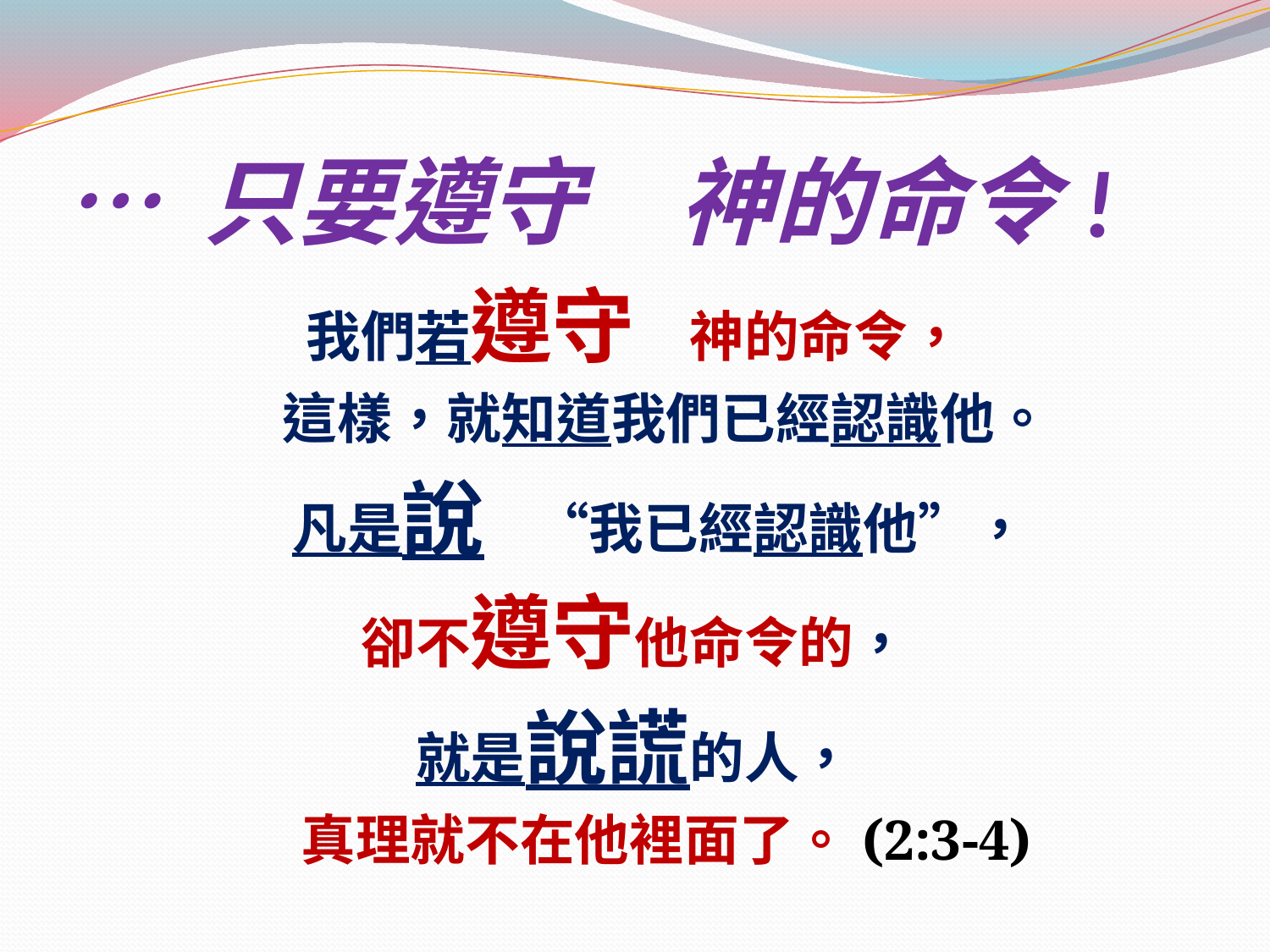

# … 只要遵守　神的命令!
我們若遵守　神的命令，
    這樣，就知道我們已經認識他。
   凡是說    “我已經認識他”，
卻不遵守他命令的，
就是說謊的人，
    真理就不在他裡面了。(2:3-4)